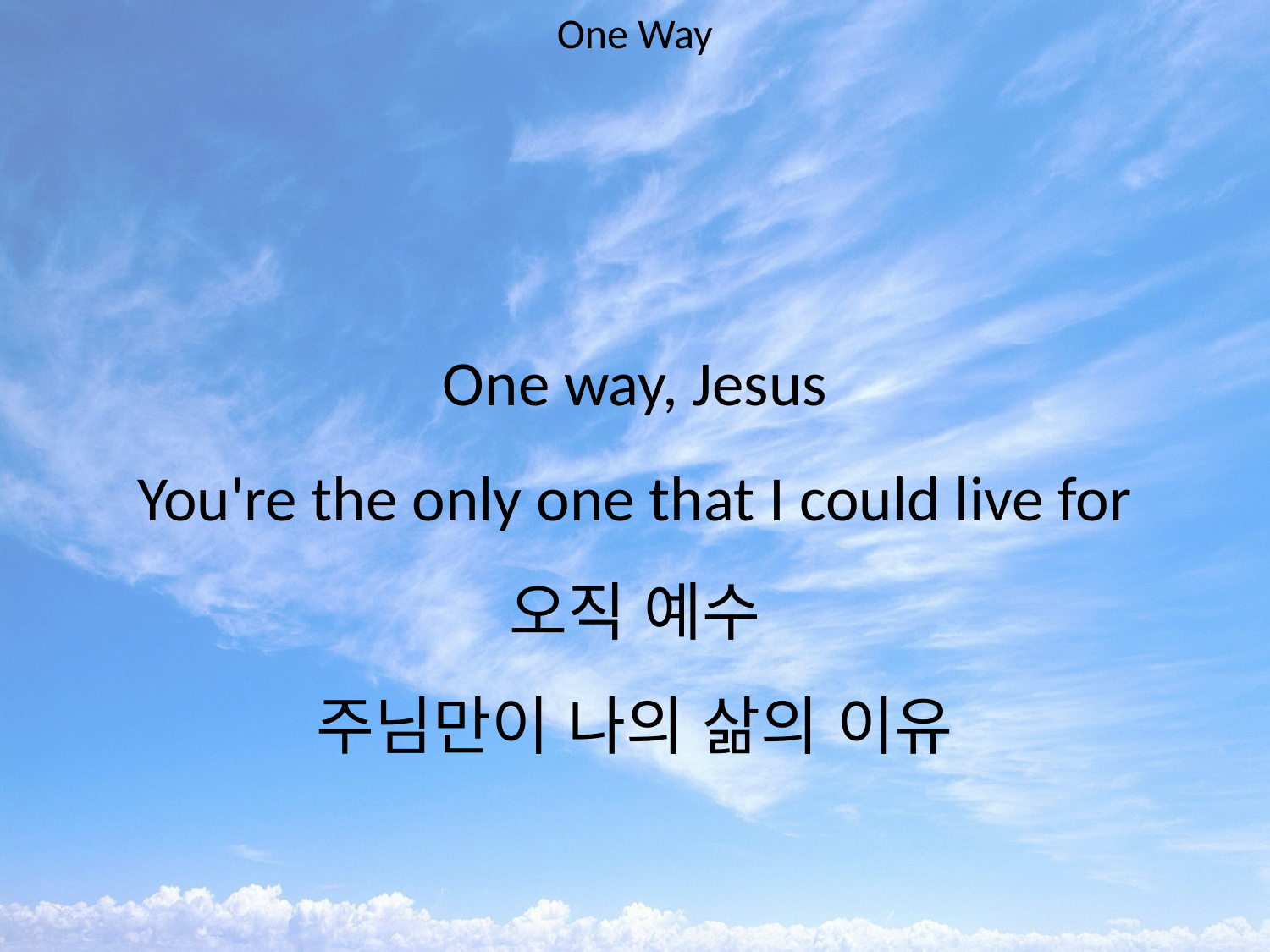

One Way
#
One way, Jesus
You're the only one that I could live for
오직 예수
주님만이 나의 삶의 이유